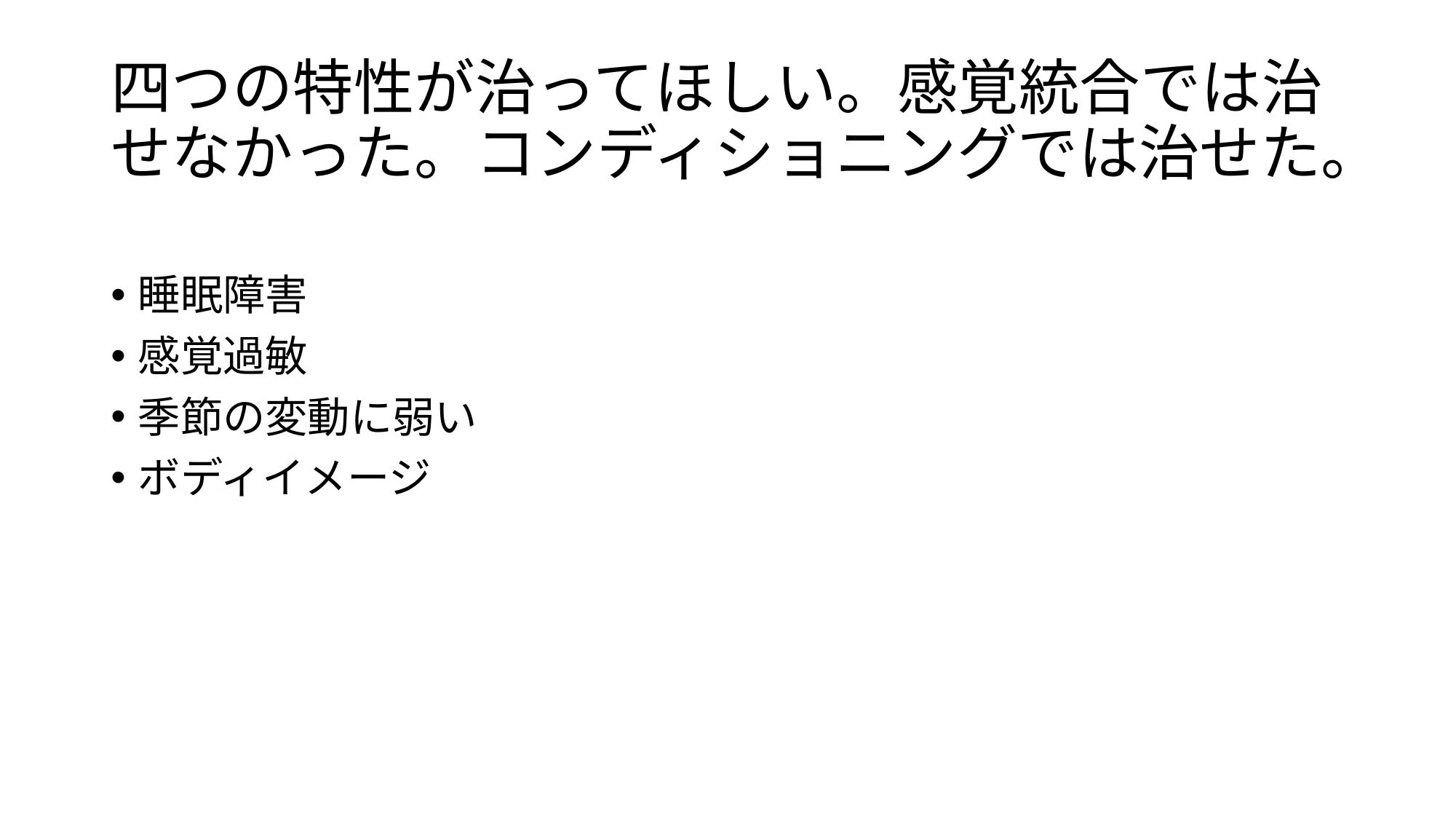

# 四つの特性が治ってほしい。感覚統合では治せなかった。コンディショニングでは治せた。
睡眠障害
感覚過敏
季節の変動に弱い
ボディイメージ